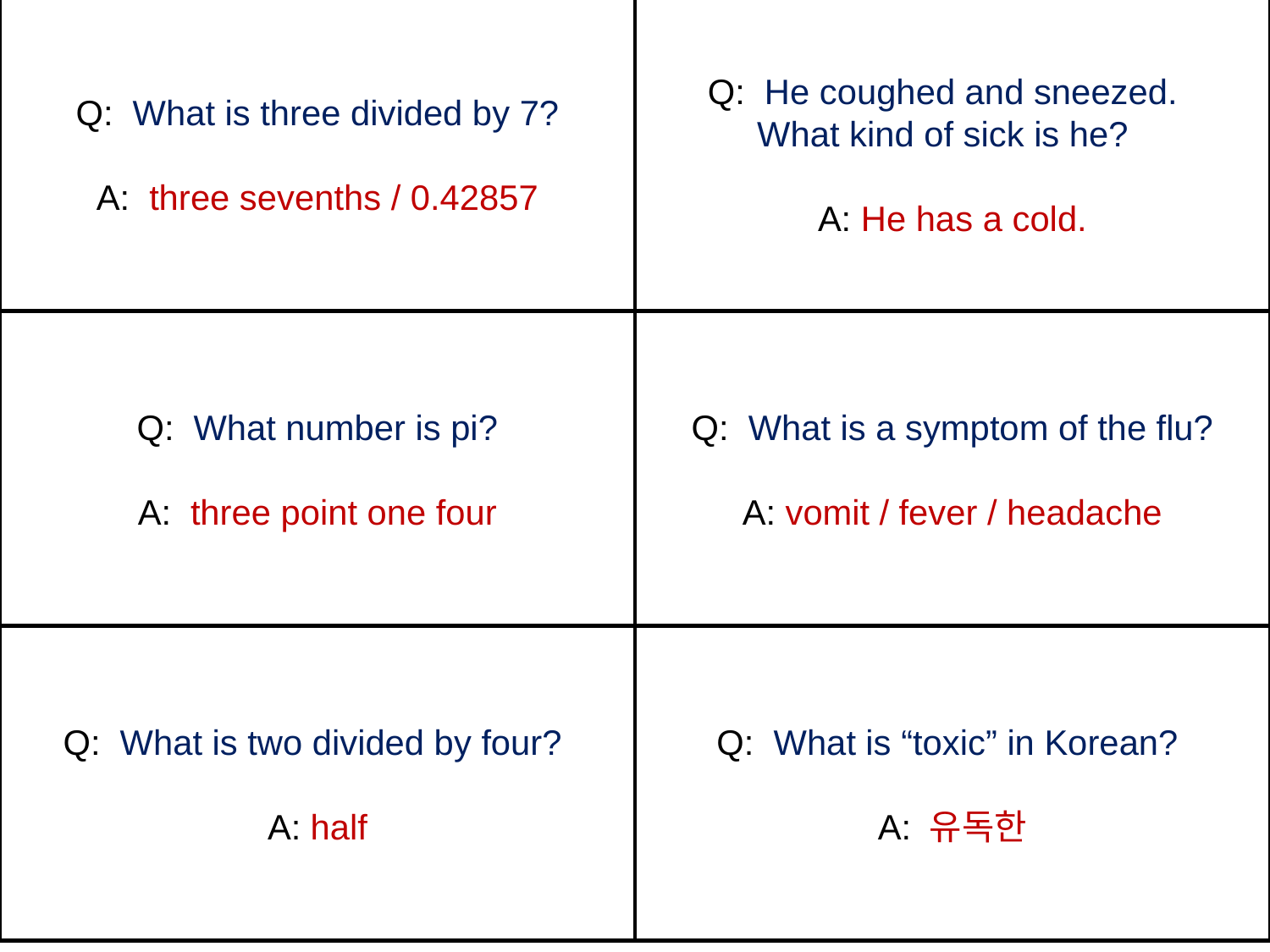

# Q:  What is three divided by 7? A:  three sevenths / 0.42857
Q:  He coughed and sneezed.
What kind of sick is he?

A: He has a cold.
Q:  What number is pi?

A:  three point one four
Q:  What is a symptom of the flu?
A: vomit / fever / headache
Q:  What is two divided by four?

A: half
Q:  What is “toxic” in Korean?

A: 유독한